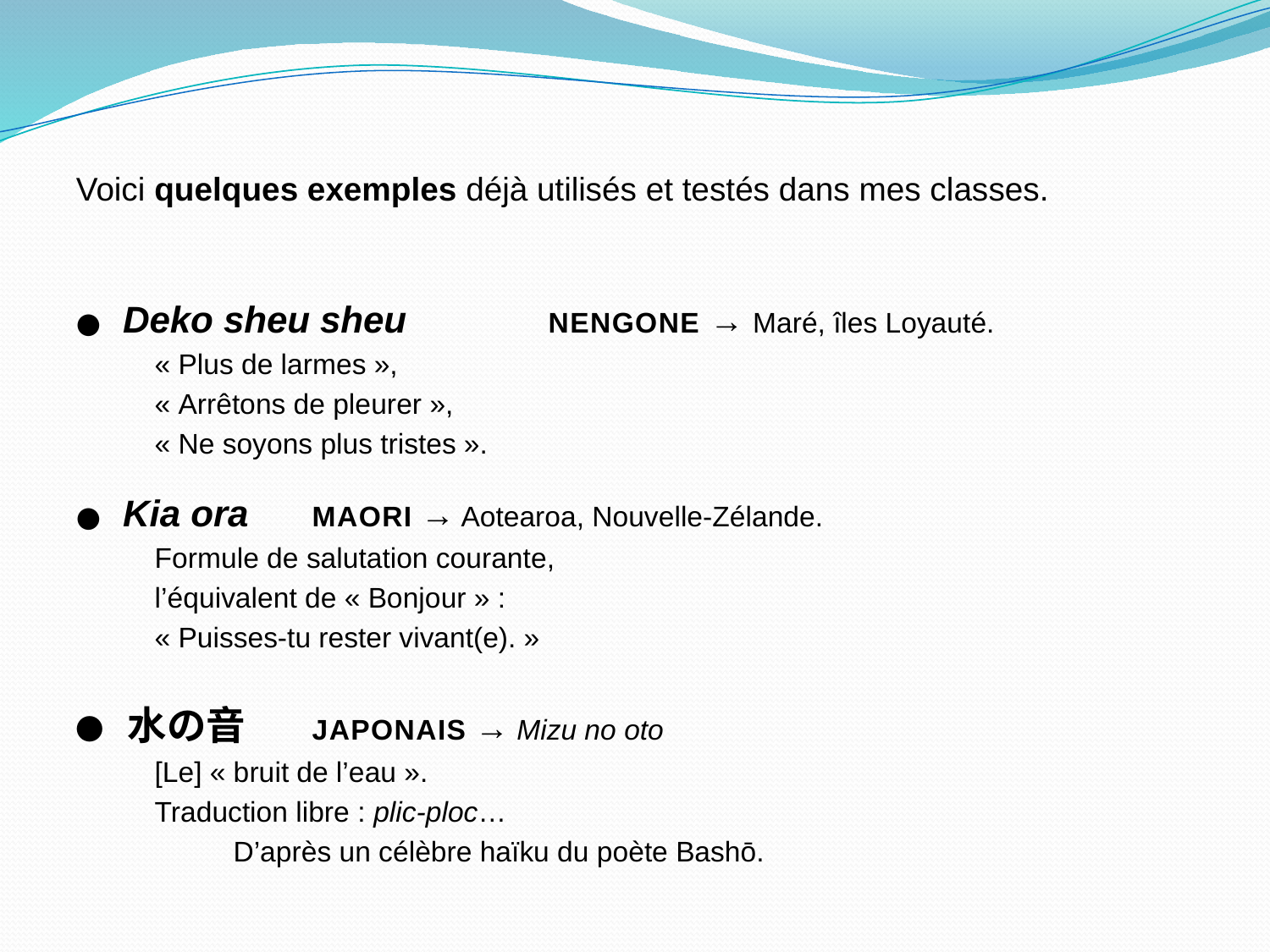

#

Voici quelques exemples déjà utilisés et testés dans mes classes.

●   Deko sheu sheu 		NENGONE → Maré, îles Loyauté.
				« Plus de larmes »,
				« Arrêtons de pleurer »,
				« Ne soyons plus tristes ».

●   Kia ora 			MAORI → Aotearoa, Nouvelle-Zélande.
				Formule de salutation courante,
				l’équivalent de « Bonjour » :
				« Puisses-tu rester vivant(e). »

●   水の音			JAPONAIS → Mizu no oto
				[Le] « bruit de l’eau ».
				Traduction libre : plic-ploc…
		       		D’après un célèbre haïku du poète Bashō.